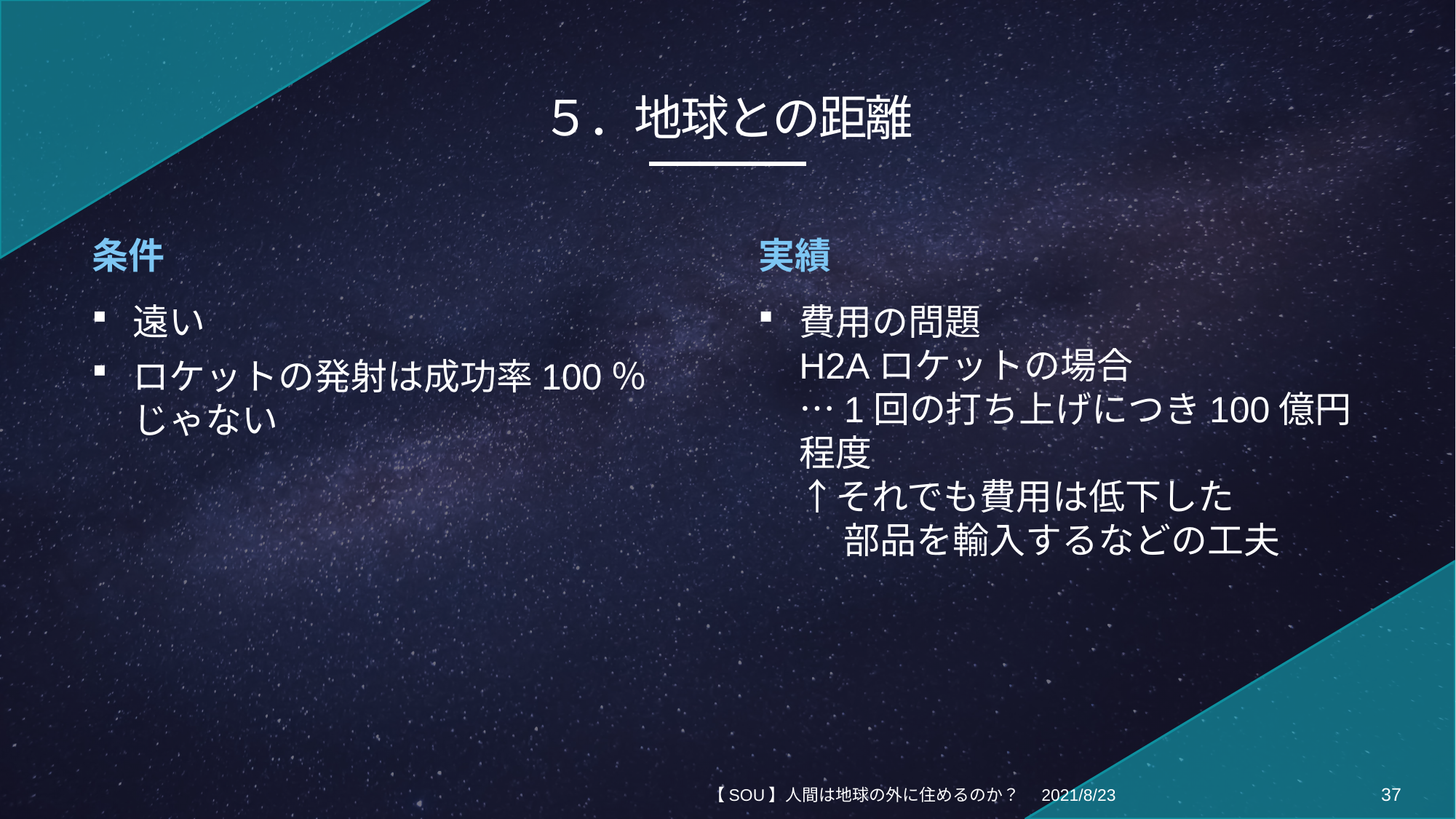

# ５．地球との距離
条件
実績
遠い
ロケットの発射は成功率100％じゃない
費用の問題
H2Aロケットの場合
…1回の打ち上げにつき100億円程度
↑それでも費用は低下した
　 部品を輸入するなどの工夫

【SOU】人間は地球の外に住めるのか？
2021/8/23
37